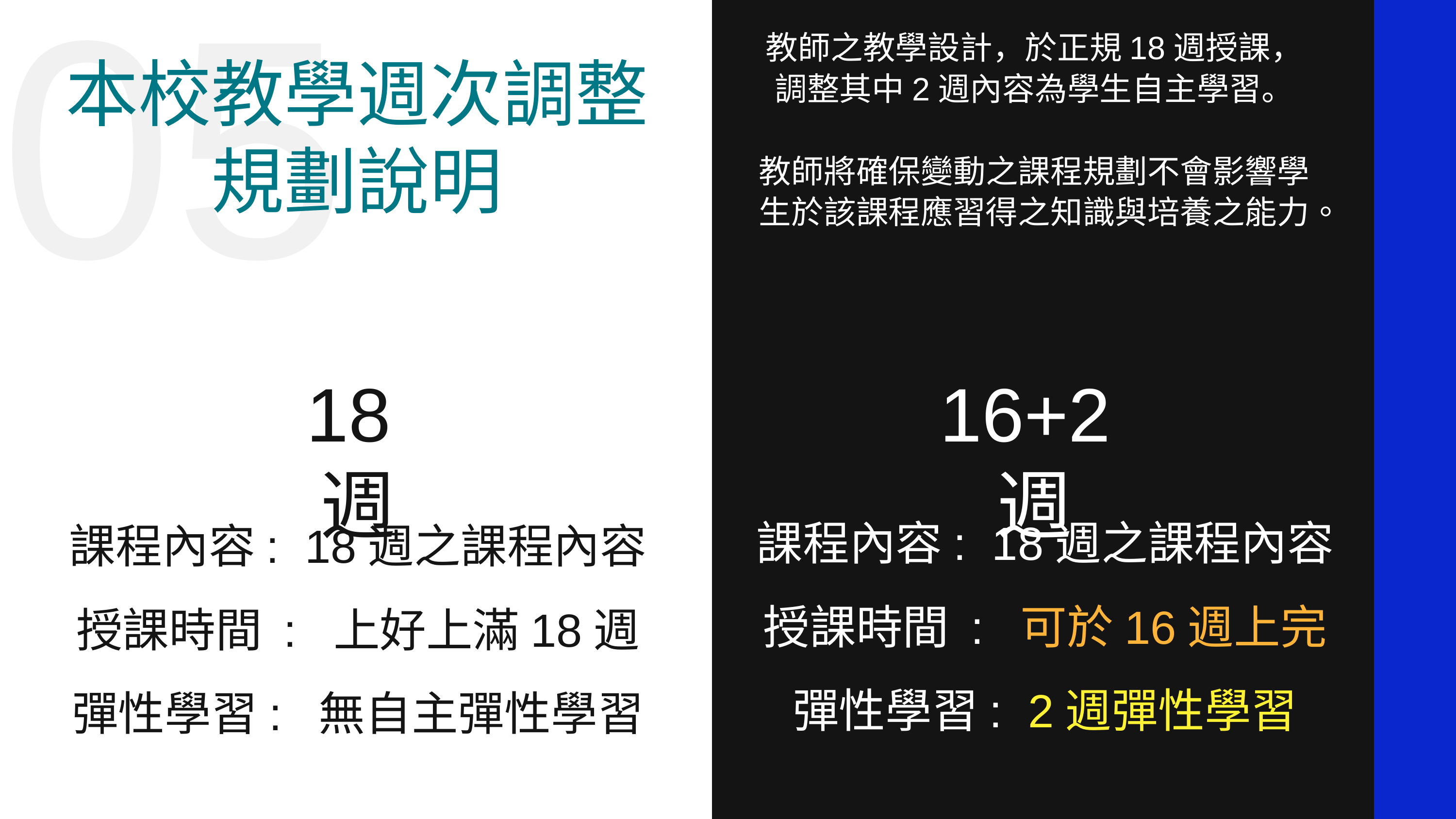

05

教師之教學設計，於正規18週授課，
調整其中2週內容為學生自主學習。

教師將確保變動之課程規劃不會影響學
生於該課程應習得之知識與培養之能力。
本校教學週次調整
規劃說明
18週
16+2週
課程內容:  18週之課程內容
授課時間 :  可於16週上完
彈性學習:  2週彈性學習
課程內容:  18週之課程內容
授課時間 :  上好上滿18週
彈性學習:  無自主彈性學習